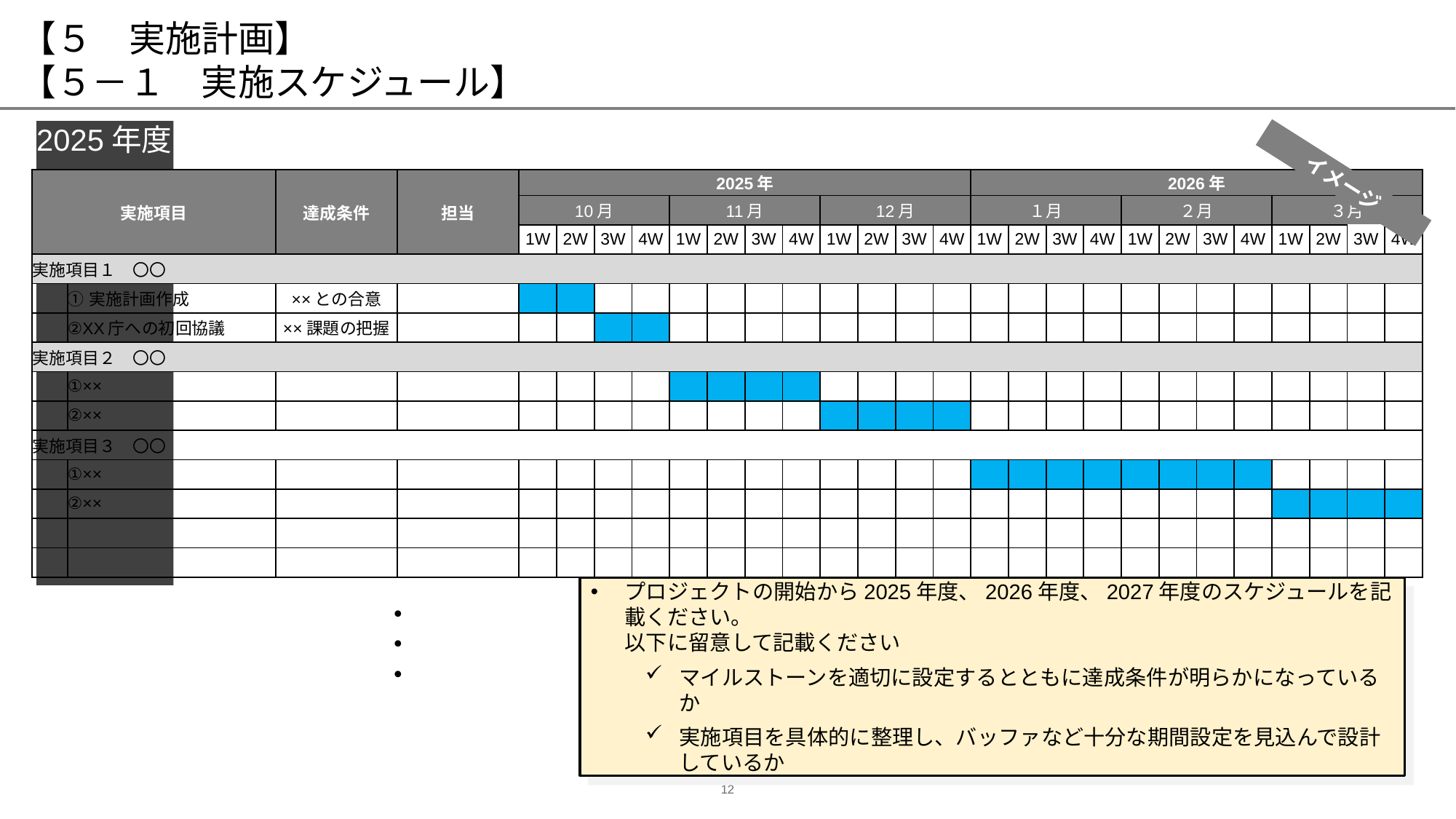

# 【５　実施計画】 【５－１　実施スケジュール】
2025年度
イメージ
| 実施項目 |  | 達成条件 | 担当 | 2025年 |  |  |  |  |  |  |  |  |  |  |  | 2026年 |  |  |  |  |  |  |  |  |  |  |  |
| --- | --- | --- | --- | --- | --- | --- | --- | --- | --- | --- | --- | --- | --- | --- | --- | --- | --- | --- | --- | --- | --- | --- | --- | --- | --- | --- | --- |
|  |  |  |  | 10月 |  |  |  | 11月 |  |  |  | 12月 |  |  |  | １月 |  |  |  | ２月 |  |  |  | ３月 |  |  |  |
|  |  |  |  | 1W | 2W | 3W | 4W | 1W | 2W | 3W | 4W | 1W | 2W | 3W | 4W | 1W | 2W | 3W | 4W | 1W | 2W | 3W | 4W | 1W | 2W | 3W | 4W |
| 実施項目１　〇〇 |  |  |  |  |  |  |  |  |  |  |  |  |  |  |  |  |  |  |  |  |  |  |  |  |  |  |  |
|  | ①実施計画作成 | ××との合意 |  |  |  |  |  |  |  |  |  |  |  |  |  |  |  |  |  |  |  |  |  |  |  |  |  |
|  | ②XX庁への初回協議 | ××課題の把握 |  |  |  |  |  |  |  |  |  |  |  |  |  |  |  |  |  |  |  |  |  |  |  |  |  |
| 実施項目２　〇〇 |  |  |  |  |  |  |  |  |  |  |  |  |  |  |  |  |  |  |  |  |  |  |  |  |  |  |  |
|  | ①×× |  |  |  |  |  |  |  |  |  |  |  |  |  |  |  |  |  |  |  |  |  |  |  |  |  |  |
|  | ②×× |  |  |  |  |  |  |  |  |  |  |  |  |  |  |  |  |  |  |  |  |  |  |  |  |  |  |
| 実施項目３　〇〇 |  |  |  |  |  |  |  |  |  |  |  |  |  |  |  |  |  |  |  |  |  |  |  |  |  |  |  |
|  | ①×× |  |  |  |  |  |  |  |  |  |  |  |  |  |  |  |  |  |  |  |  |  |  |  |  |  |  |
|  | ②×× |  |  |  |  |  |  |  |  |  |  |  |  |  |  |  |  |  |  |  |  |  |  |  |  |  |  |
|  |  |  |  |  |  |  |  |  |  |  |  |  |  |  |  |  |  |  |  |  |  |  |  |  |  |  |  |
|  |  |  |  |  |  |  |  |  |  |  |  |  |  |  |  |  |  |  |  |  |  |  |  |  |  |  |  |
プロジェクトの開始から2025年度、2026年度、2027年度のスケジュールを記載ください。
以下に留意して記載ください
マイルストーンを適切に設定するとともに達成条件が明らかになっているか
実施項目を具体的に整理し、バッファなど十分な期間設定を見込んで設計しているか
・・・